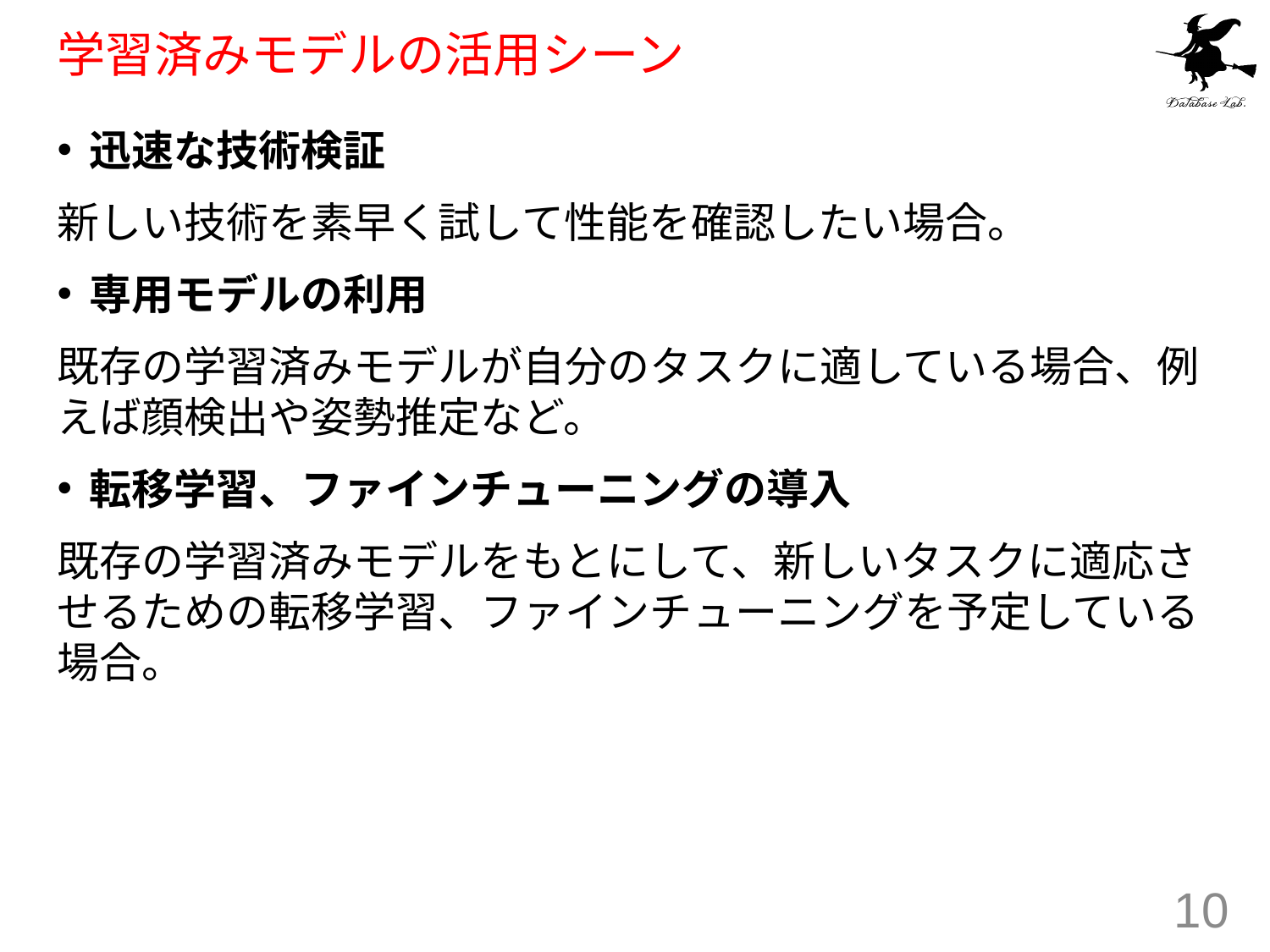

# 学習済みモデルの活用シーン
迅速な技術検証
新しい技術を素早く試して性能を確認したい場合。
専用モデルの利用
既存の学習済みモデルが自分のタスクに適している場合、例えば顔検出や姿勢推定など。
転移学習、ファインチューニングの導入
既存の学習済みモデルをもとにして、新しいタスクに適応させるための転移学習、ファインチューニングを予定している場合。

10